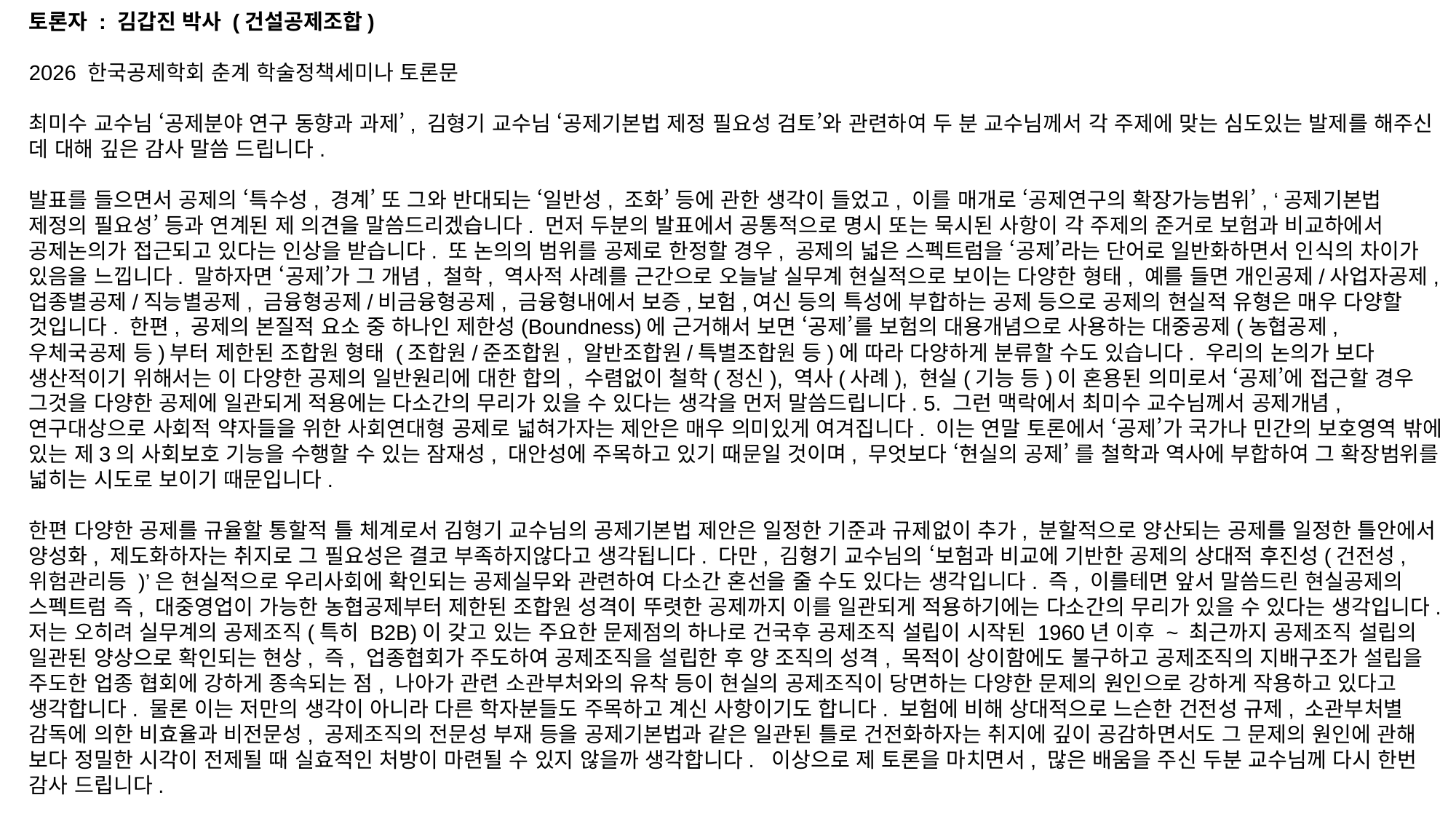

토론자 : 김갑진 박사 (건설공제조합)

2026 한국공제학회 춘계 학술정책세미나 토론문

최미수 교수님 ‘공제분야 연구 동향과 과제’, 김형기 교수님 ‘공제기본법 제정 필요성 검토’와 관련하여 두 분 교수님께서 각 주제에 맞는 심도있는 발제를 해주신 데 대해 깊은 감사 말씀 드립니다.

발표를 들으면서 공제의 ‘특수성, 경계’ 또 그와 반대되는 ‘일반성, 조화’ 등에 관한 생각이 들었고, 이를 매개로 ‘공제연구의 확장가능범위’, ‘공제기본법 제정의 필요성’ 등과 연계된 제 의견을 말씀드리겠습니다. 먼저 두분의 발표에서 공통적으로 명시 또는 묵시된 사항이 각 주제의 준거로 보험과 비교하에서 공제논의가 접근되고 있다는 인상을 받습니다. 또 논의의 범위를 공제로 한정할 경우, 공제의 넓은 스펙트럼을 ‘공제’라는 단어로 일반화하면서 인식의 차이가 있음을 느낍니다. 말하자면 ‘공제’가 그 개념, 철학, 역사적 사례를 근간으로 오늘날 실무계 현실적으로 보이는 다양한 형태, 예를 들면 개인공제/사업자공제, 업종별공제/직능별공제, 금융형공제/비금융형공제, 금융형내에서 보증,보험,여신 등의 특성에 부합하는 공제 등으로 공제의 현실적 유형은 매우 다양할 것입니다. 한편, 공제의 본질적 요소 중 하나인 제한성(Boundness)에 근거해서 보면 ‘공제’를 보험의 대용개념으로 사용하는 대중공제(농협공제, 우체국공제 등)부터 제한된 조합원 형태 (조합원/준조합원, 알반조합원/특별조합원 등)에 따라 다양하게 분류할 수도 있습니다. 우리의 논의가 보다 생산적이기 위해서는 이 다양한 공제의 일반원리에 대한 합의, 수렴없이 철학(정신), 역사(사례), 현실(기능 등)이 혼용된 의미로서 ‘공제’에 접근할 경우 그것을 다양한 공제에 일관되게 적용에는 다소간의 무리가 있을 수 있다는 생각을 먼저 말씀드립니다. 5. 그런 맥락에서 최미수 교수님께서 공제개념, 연구대상으로 사회적 약자들을 위한 사회연대형 공제로 넓혀가자는 제안은 매우 의미있게 여겨집니다. 이는 연말 토론에서 ‘공제’가 국가나 민간의 보호영역 밖에 있는 제3의 사회보호 기능을 수행할 수 있는 잠재성, 대안성에 주목하고 있기 때문일 것이며, 무엇보다 ‘현실의 공제’ 를 철학과 역사에 부합하여 그 확장범위를 넓히는 시도로 보이기 때문입니다.

한편 다양한 공제를 규율할 통할적 틀 체계로서 김형기 교수님의 공제기본법 제안은 일정한 기준과 규제없이 추가, 분할적으로 양산되는 공제를 일정한 틀안에서 양성화, 제도화하자는 취지로 그 필요성은 결코 부족하지않다고 생각됩니다. 다만, 김형기 교수님의 ‘보험과 비교에 기반한 공제의 상대적 후진성(건전성, 위험관리등 )’은 현실적으로 우리사회에 확인되는 공제실무와 관련하여 다소간 혼선을 줄 수도 있다는 생각입니다. 즉, 이를테면 앞서 말씀드린 현실공제의 스펙트럼 즉, 대중영업이 가능한 농협공제부터 제한된 조합원 성격이 뚜렷한 공제까지 이를 일관되게 적용하기에는 다소간의 무리가 있을 수 있다는 생각입니다. 저는 오히려 실무계의 공제조직(특히 B2B)이 갖고 있는 주요한 문제점의 하나로 건국후 공제조직 설립이 시작된 1960년 이후 ~ 최근까지 공제조직 설립의 일관된 양상으로 확인되는 현상, 즉, 업종협회가 주도하여 공제조직을 설립한 후 양 조직의 성격, 목적이 상이함에도 불구하고 공제조직의 지배구조가 설립을 주도한 업종 협회에 강하게 종속되는 점, 나아가 관련 소관부처와의 유착 등이 현실의 공제조직이 당면하는 다양한 문제의 원인으로 강하게 작용하고 있다고 생각합니다. 물론 이는 저만의 생각이 아니라 다른 학자분들도 주목하고 계신 사항이기도 합니다. 보험에 비해 상대적으로 느슨한 건전성 규제, 소관부처별 감독에 의한 비효율과 비전문성, 공제조직의 전문성 부재 등을 공제기본법과 같은 일관된 틀로 건전화하자는 취지에 깊이 공감하면서도 그 문제의 원인에 관해 보다 정밀한 시각이 전제될 때 실효적인 처방이 마련될 수 있지 않을까 생각합니다.  이상으로 제 토론을 마치면서, 많은 배움을 주신 두분 교수님께 다시 한번 감사 드립니다.